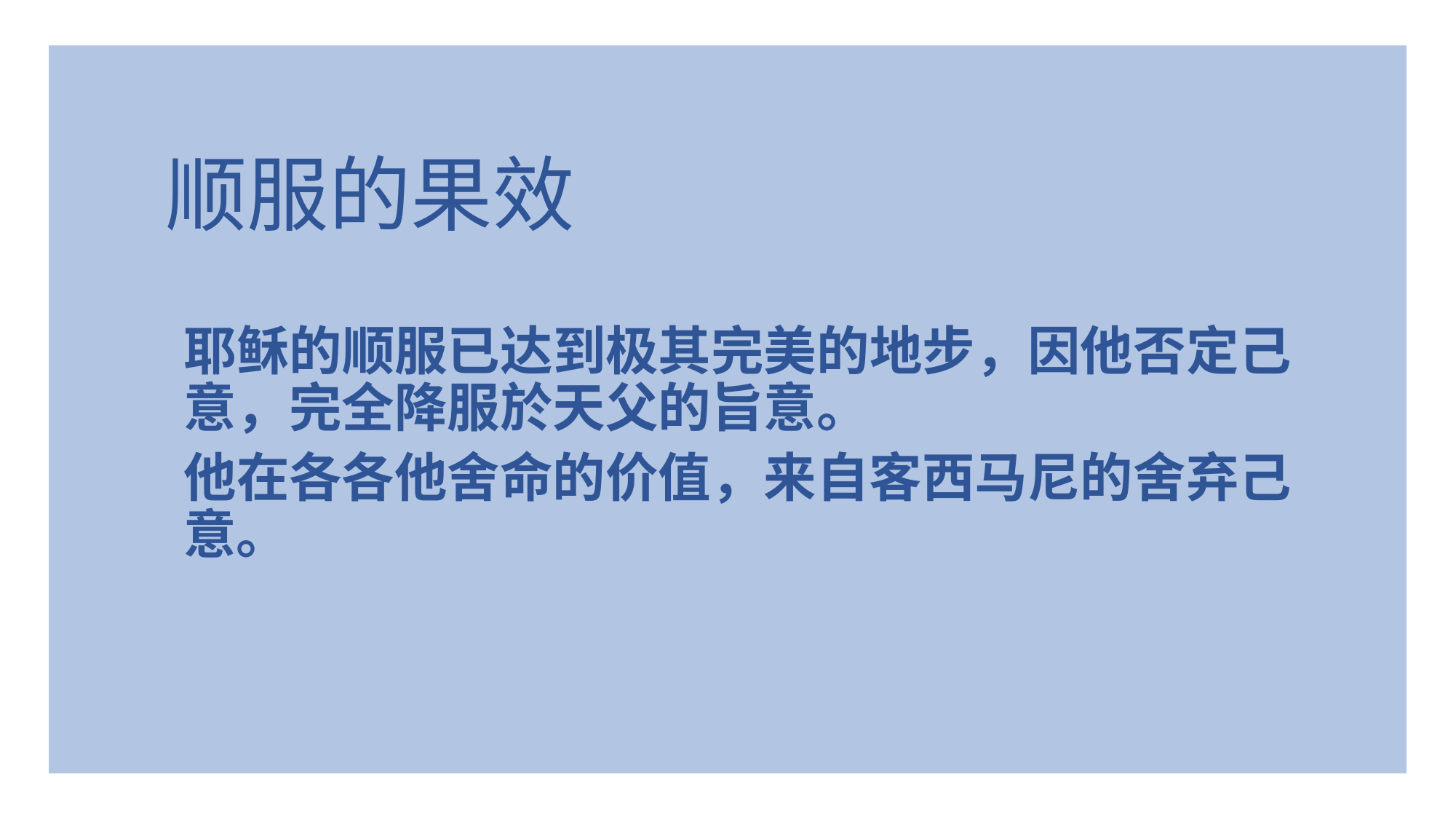

顺服的果效

耶稣的顺服已达到极其完美的地步，因他否定己意，完全降服於天父的旨意。
他在各各他舍命的价值，来自客西马尼的舍弃己意。